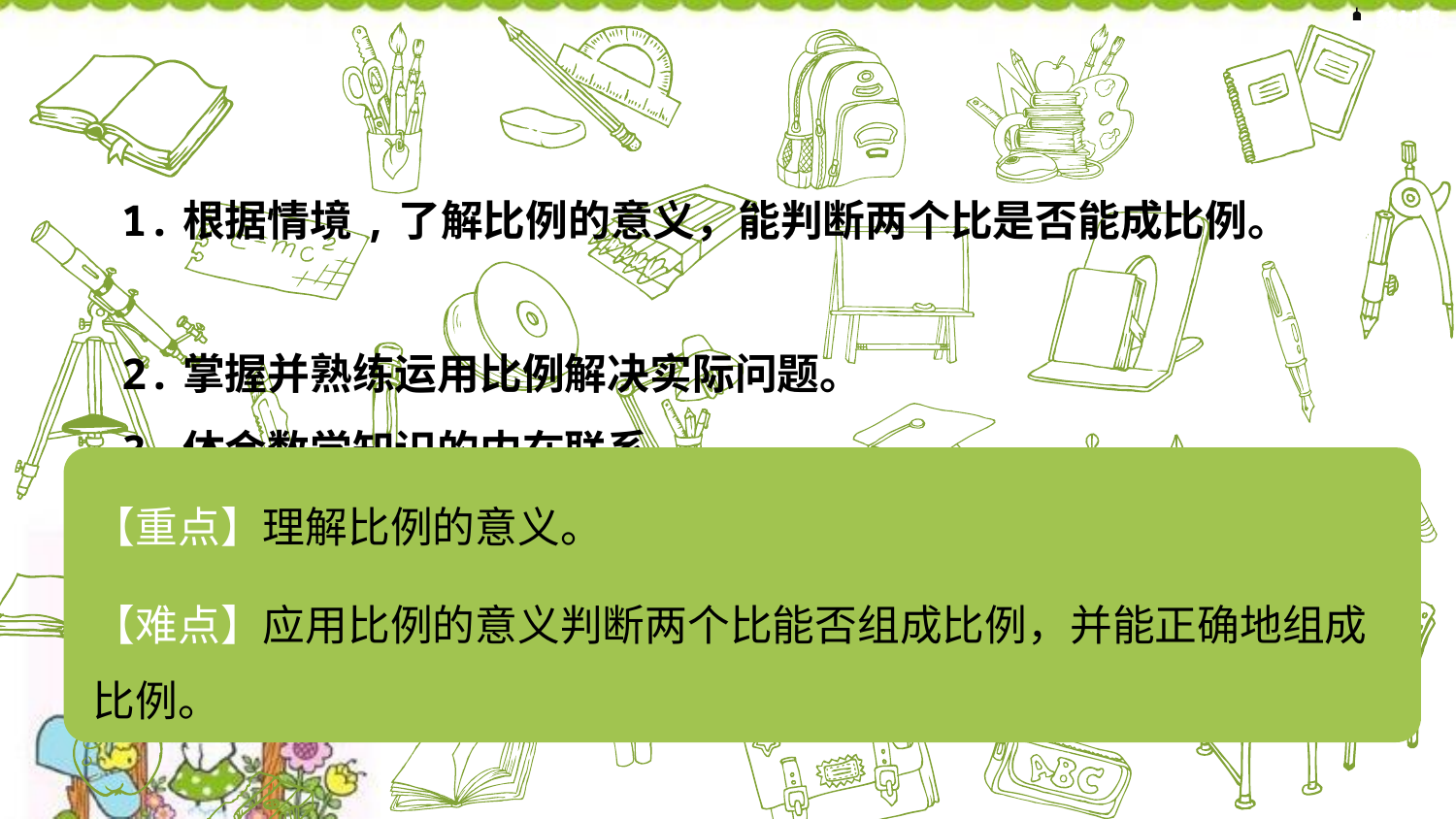

1.根据情境,了解比例的意义，能判断两个比是否能成比例。
2.掌握并熟练运用比例解决实际问题。
3.体会数学知识的内在联系。

【重点】理解比例的意义。
【难点】应用比例的意义判断两个比能否组成比例，并能正确地组成比例。